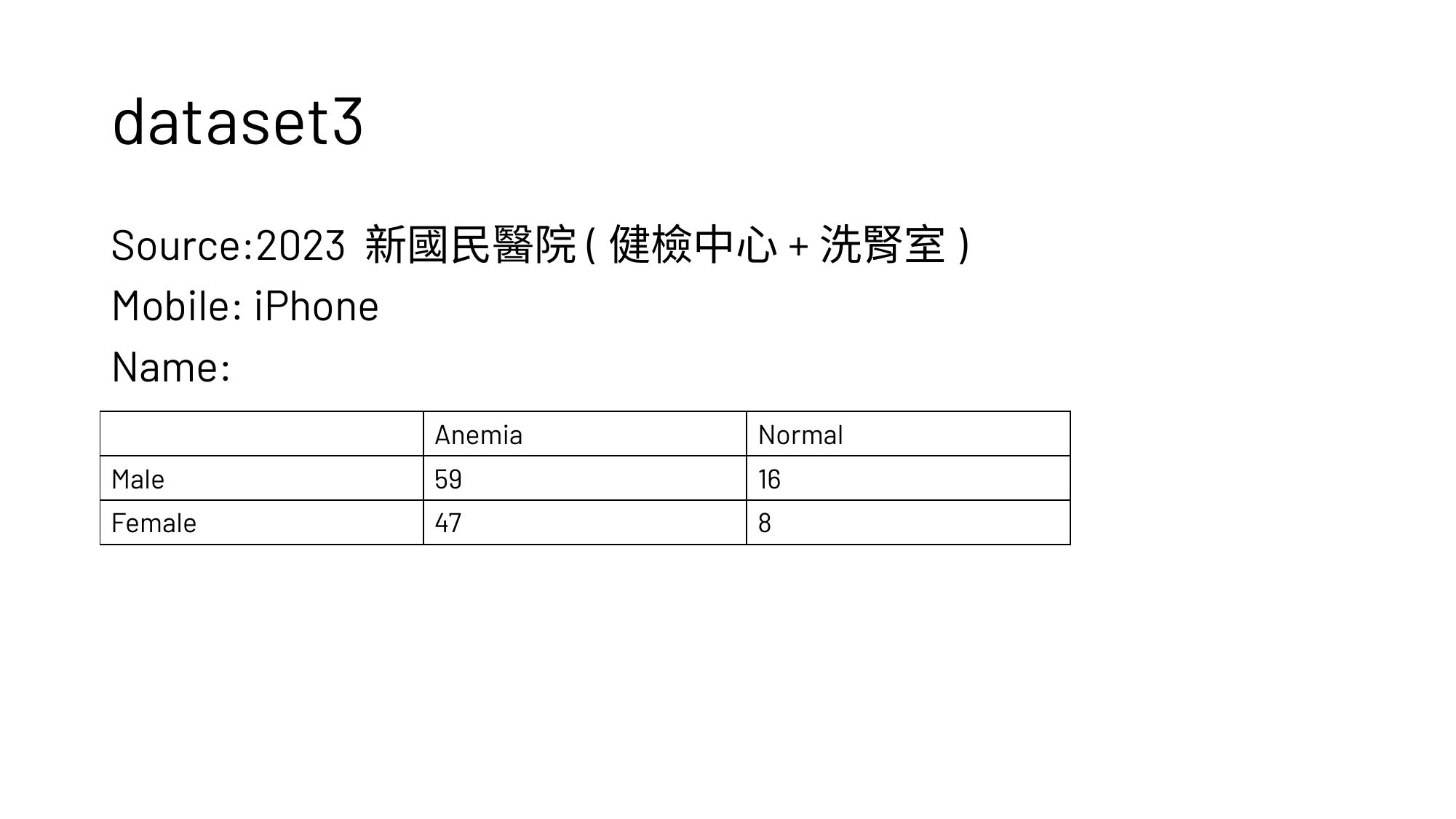

# dataset3
Source:2023 新國民醫院(健檢中心+洗腎室)
Mobile: iPhone
Name:

|  | Anemia | Normal |
| --- | --- | --- |
| Male | 59 | 16 |
| Female | 47 | 8 |